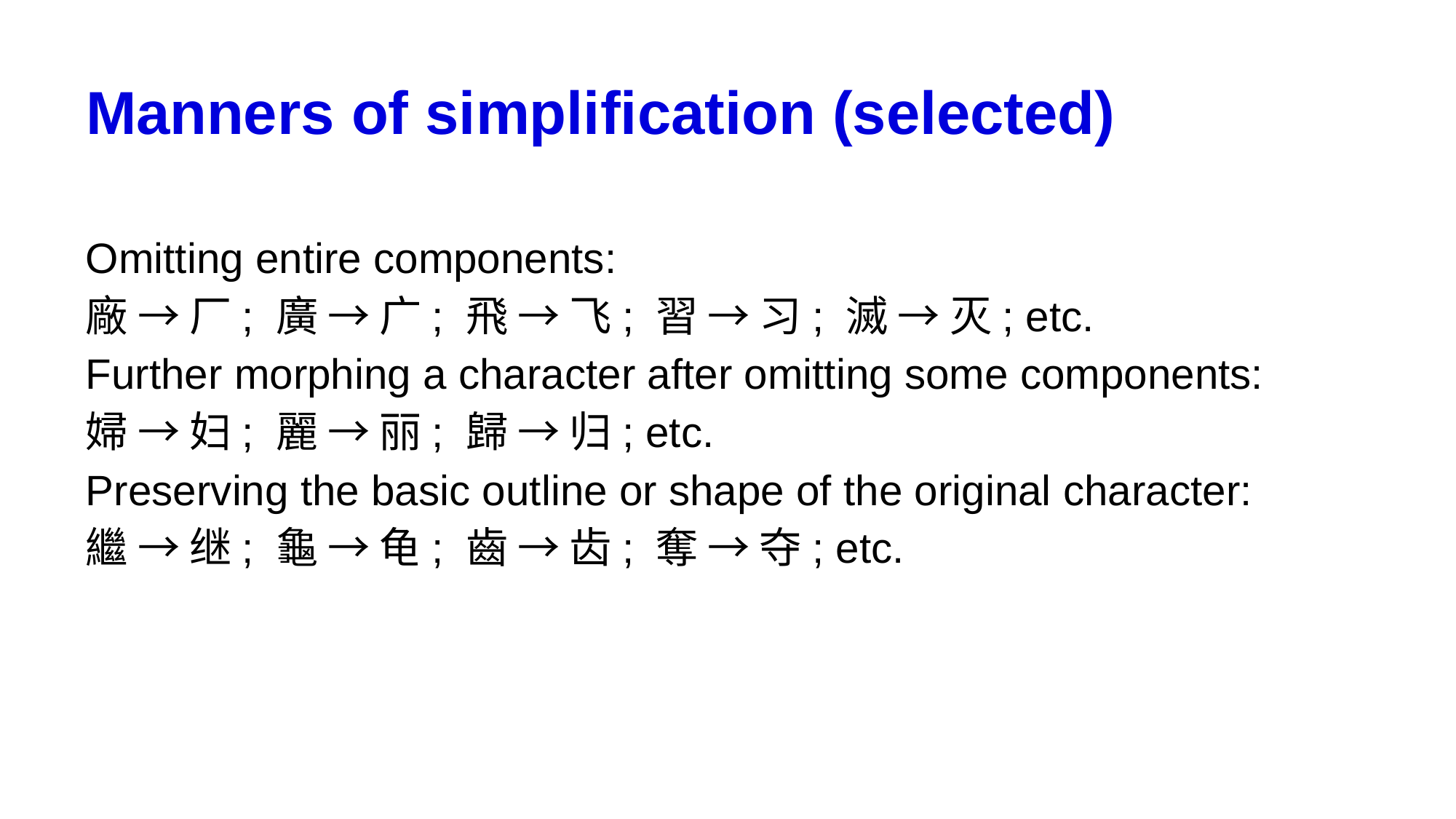

# Manners of simplification (selected)
Omitting entire components:
廠 → 厂; 廣 → 广; 飛 → 飞; 習 → 习; 滅 → 灭; etc.
Further morphing a character after omitting some components:
婦 → 妇; 麗 → 丽; 歸 → 归; etc.
Preserving the basic outline or shape of the original character:
繼 → 继; 龜 → 龟; 齒 → 齿; 奪 → 夺; etc.